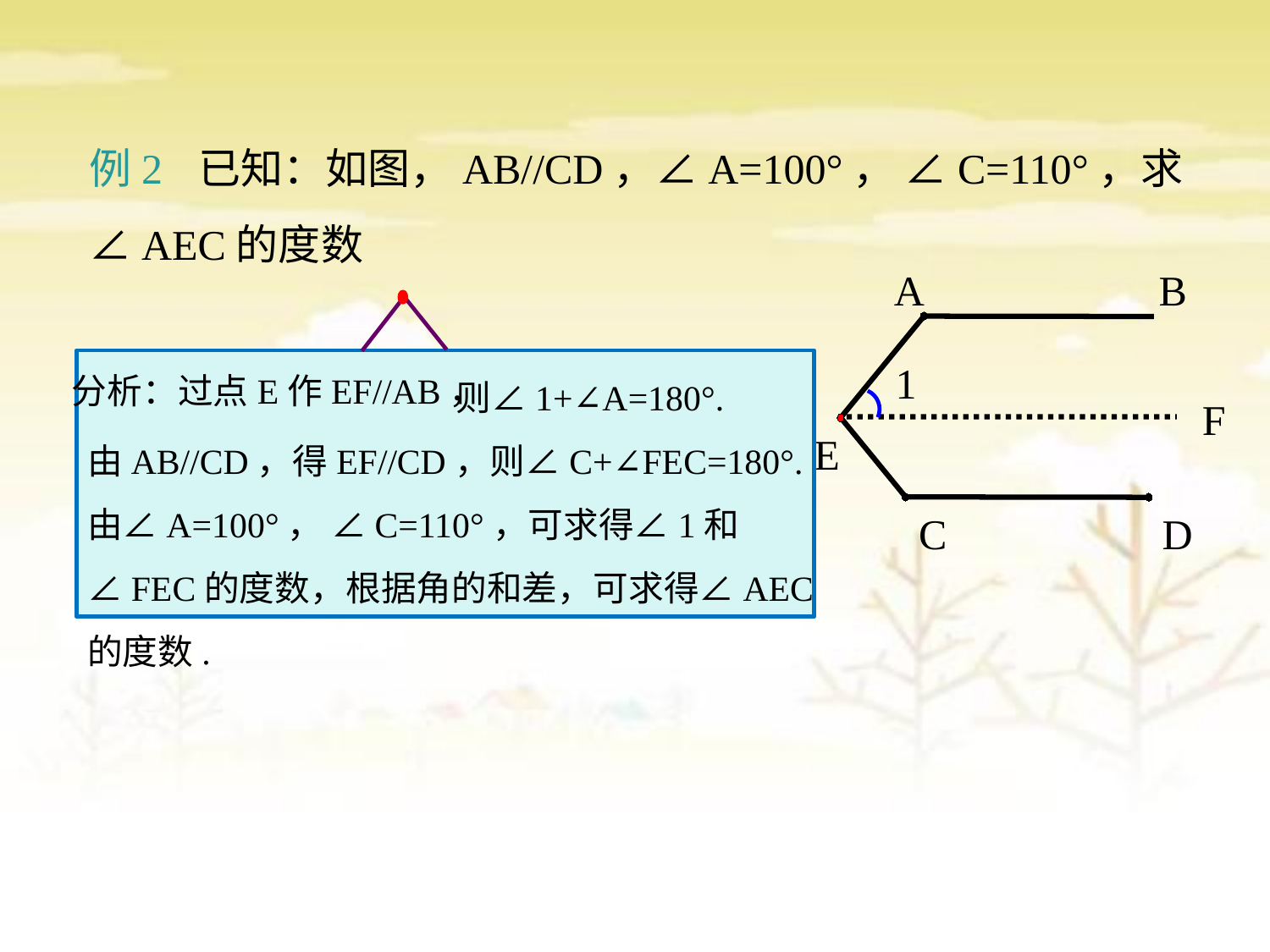

例2 已知：如图，AB//CD，∠A=100°， ∠C=110°，求∠AEC的度数

A

B

E

C

D

                                              则∠1+∠A=180°.
由AB//CD，得EF//CD，则∠C+∠FEC=180°.
由∠A=100°， ∠C=110°，可求得∠1和∠FEC的度数，根据角的和差，可求得∠AEC的度数.
1
分析：过点E作EF//AB，
F